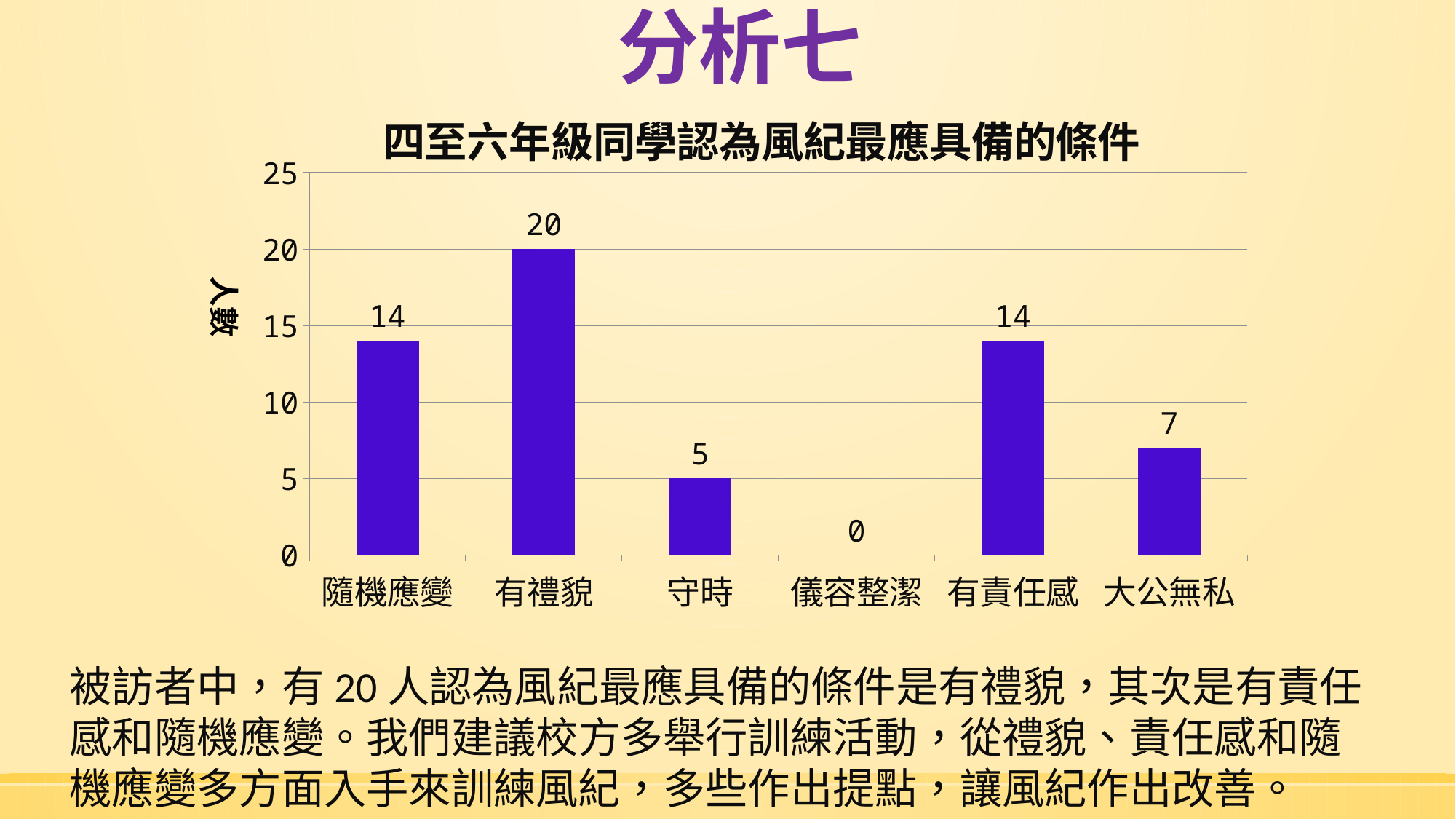

分析七

### Chart: 四至六年級同學認為風紀最應具備的條件

| Category |  |
|---|---|
| 隨機應變 | 14.0 |
| 有禮貌 | 20.0 |
| 守時 | 5.0 |
| 儀容整潔 | 0.0 |
| 有責任感 | 14.0 |
| 大公無私 | 7.0 |
被訪者中，有20人認為風紀最應具備的條件是有禮貌，其次是有責任感和隨機應變。我們建議校方多舉行訓練活動，從禮貌、責任感和隨機應變多方面入手來訓練風紀，多些作出提點，讓風紀作出改善。